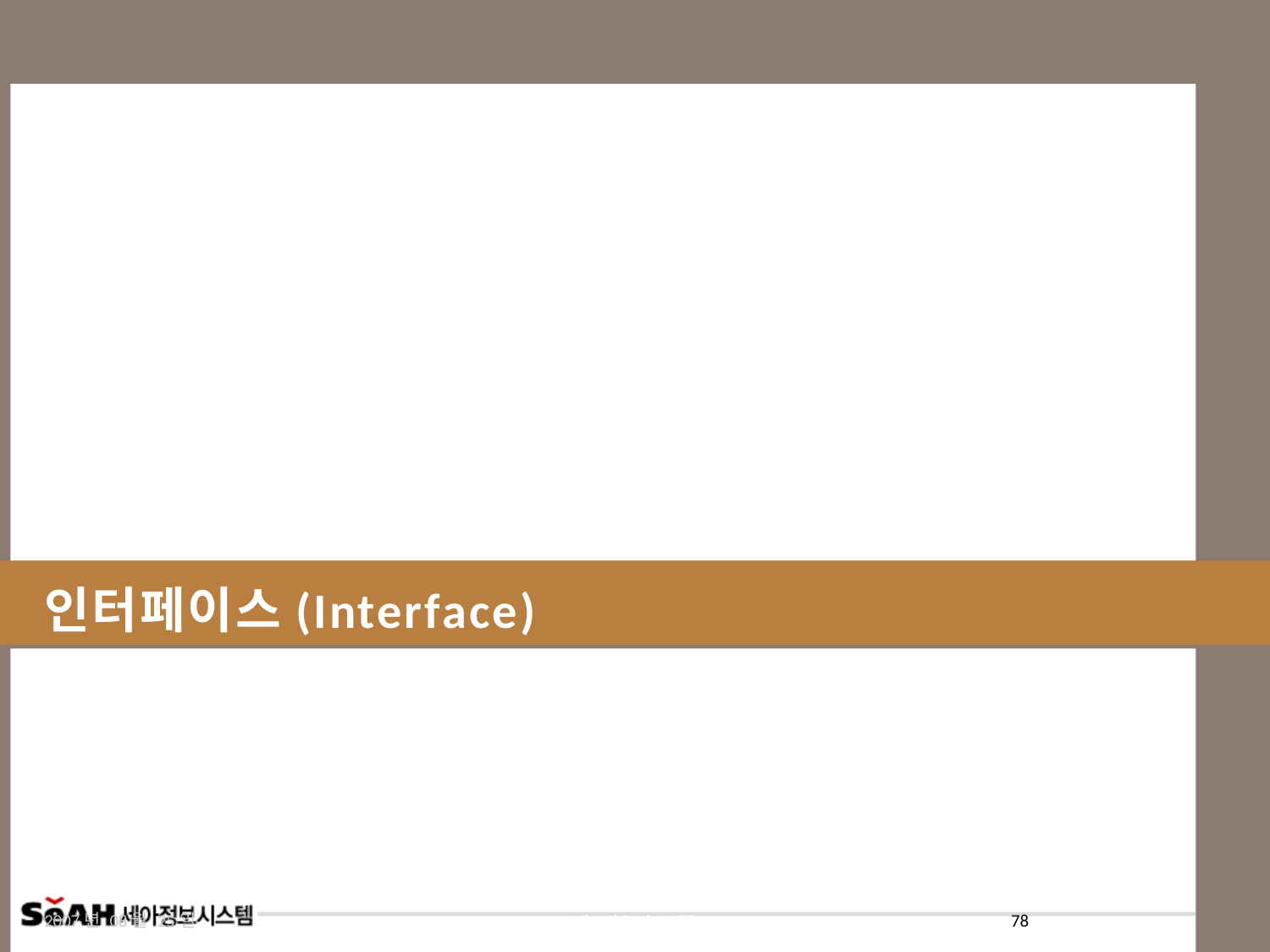

# 인터페이스(Interface)
2007년 08월 25일
Visual Basic .NET
78